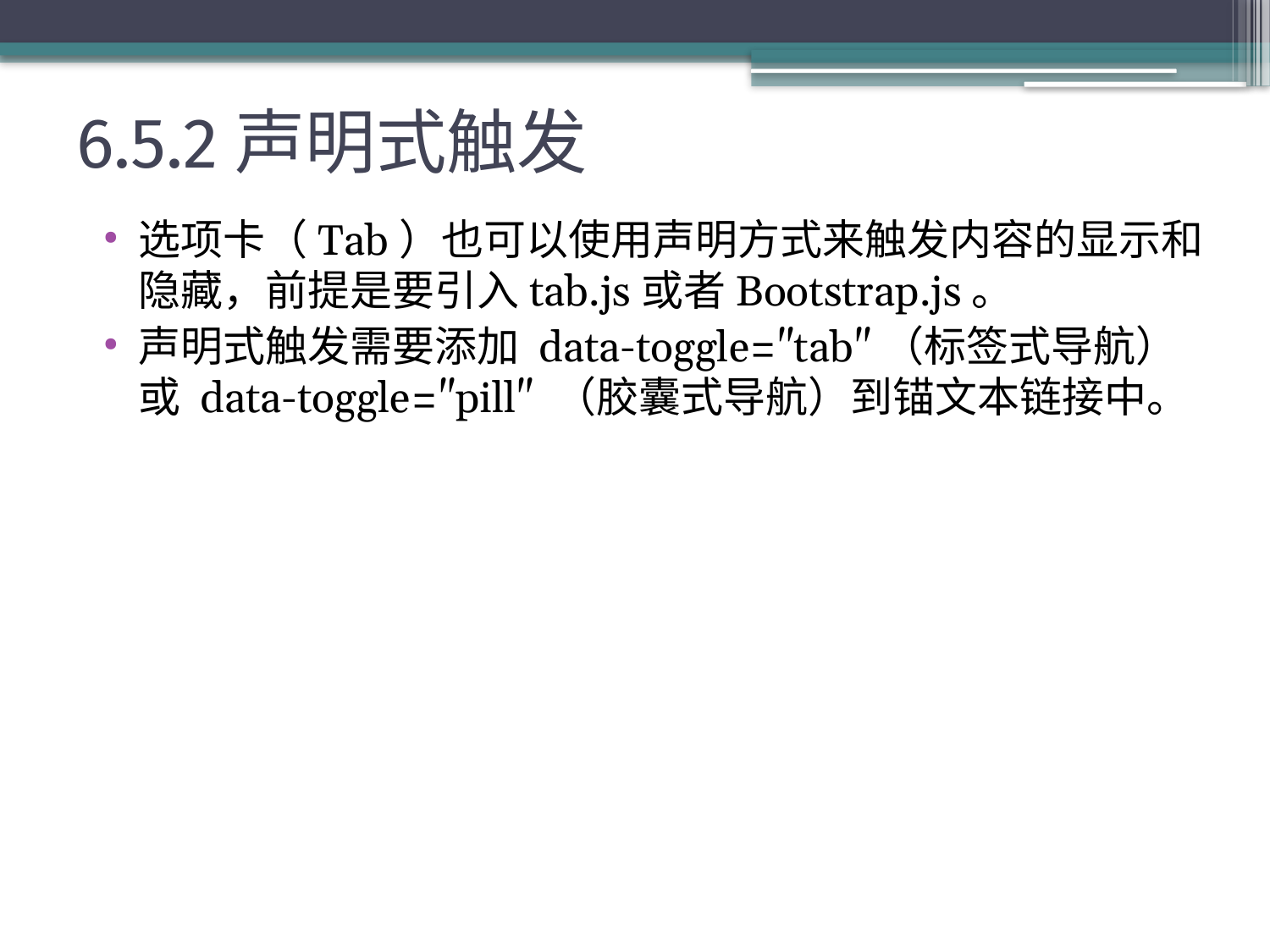

# 6.5.2声明式触发
选项卡（Tab）也可以使用声明方式来触发内容的显示和隐藏，前提是要引入tab.js或者Bootstrap.js。
声明式触发需要添加 data-toggle="tab"（标签式导航） 或 data-toggle="pill" （胶囊式导航）到锚文本链接中。